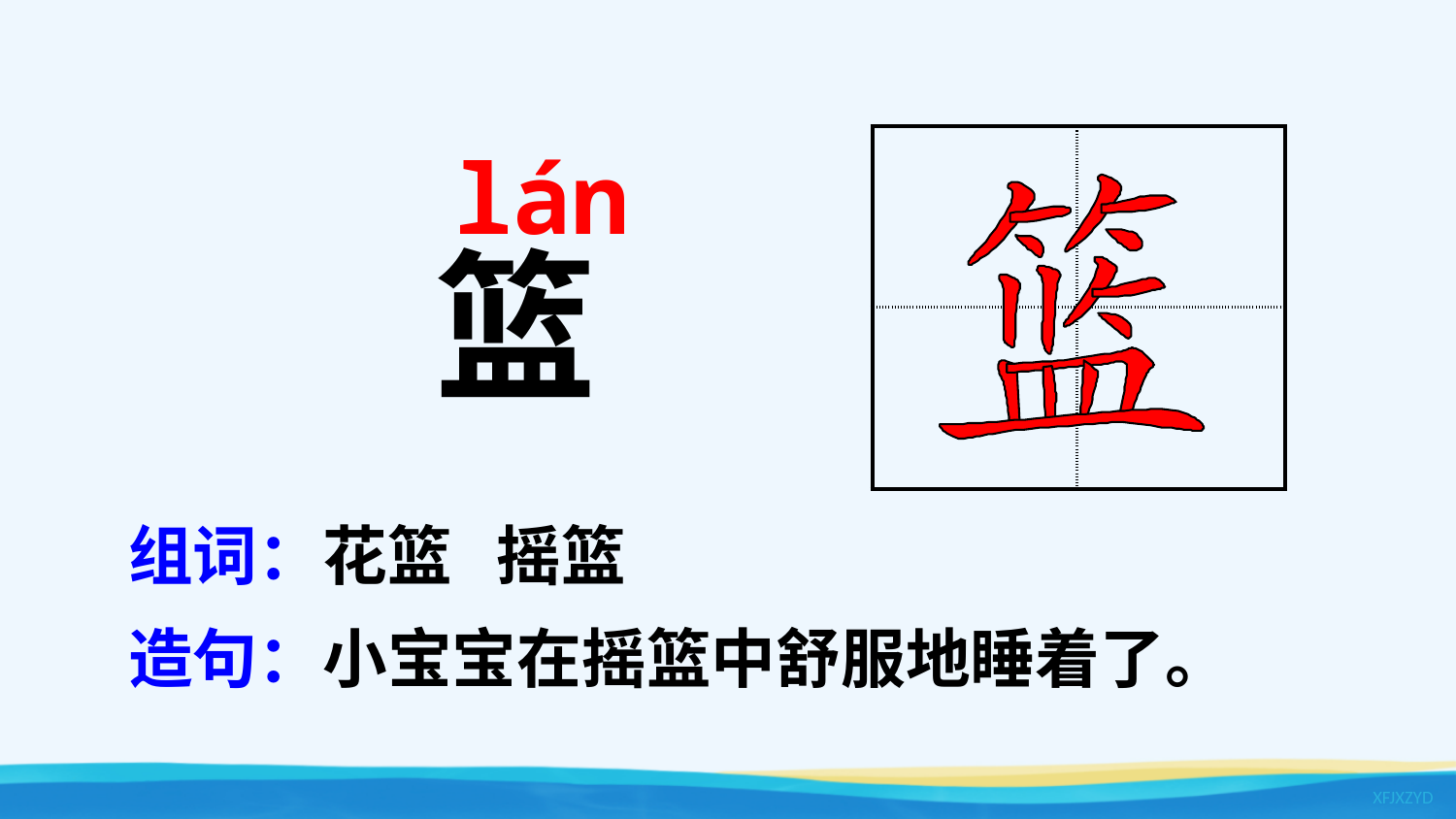

|  |  |
| --- | --- |
|  |  |
lán

篮

组词：花篮   摇篮
造句：小宝宝在摇篮中舒服地睡着了。